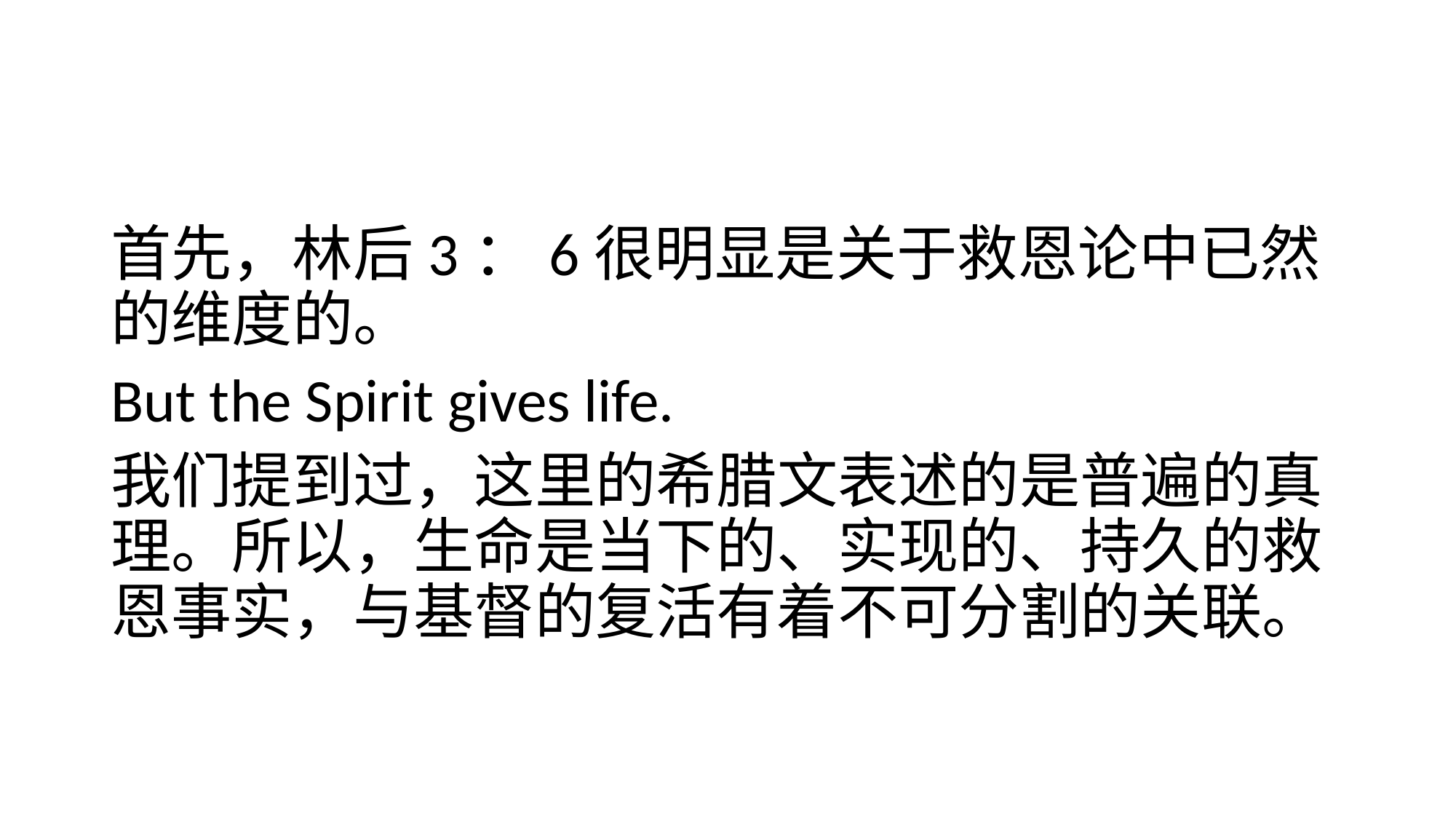

#
首先，林后3：6很明显是关于救恩论中已然的维度的。
But the Spirit gives life.
我们提到过，这里的希腊文表述的是普遍的真理。所以，生命是当下的、实现的、持久的救恩事实，与基督的复活有着不可分割的关联。